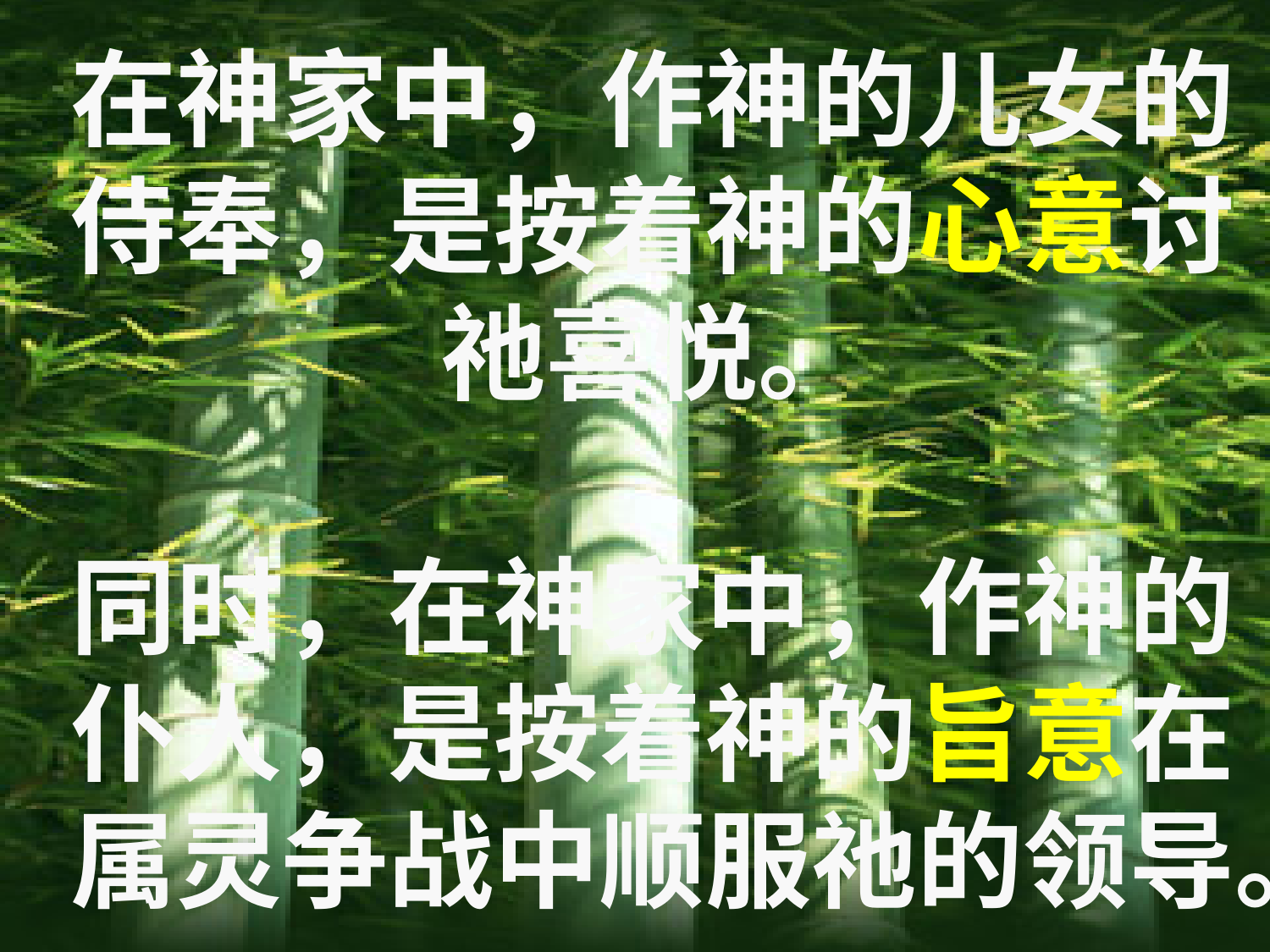

在神家中，作神的儿女的侍奉，是按着神的心意讨祂喜悦。

同时，在神家中，作神的仆人，是按着神的旨意在属灵争战中顺服祂的领导。